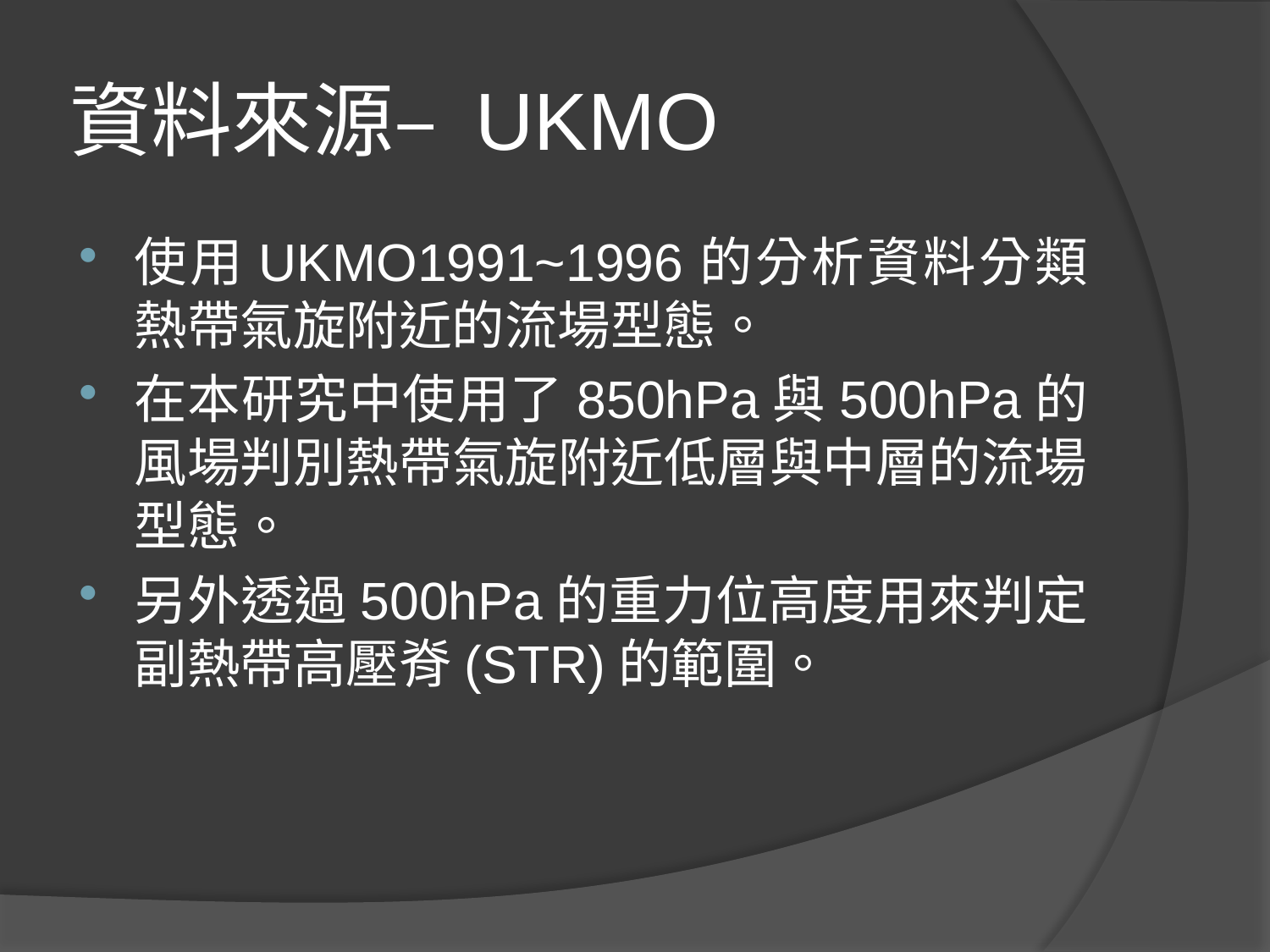

# 資料來源– UKMO
使用UKMO1991~1996的分析資料分類熱帶氣旋附近的流場型態。
在本研究中使用了850hPa與500hPa的風場判別熱帶氣旋附近低層與中層的流場型態。
另外透過500hPa的重力位高度用來判定副熱帶高壓脊(STR)的範圍。